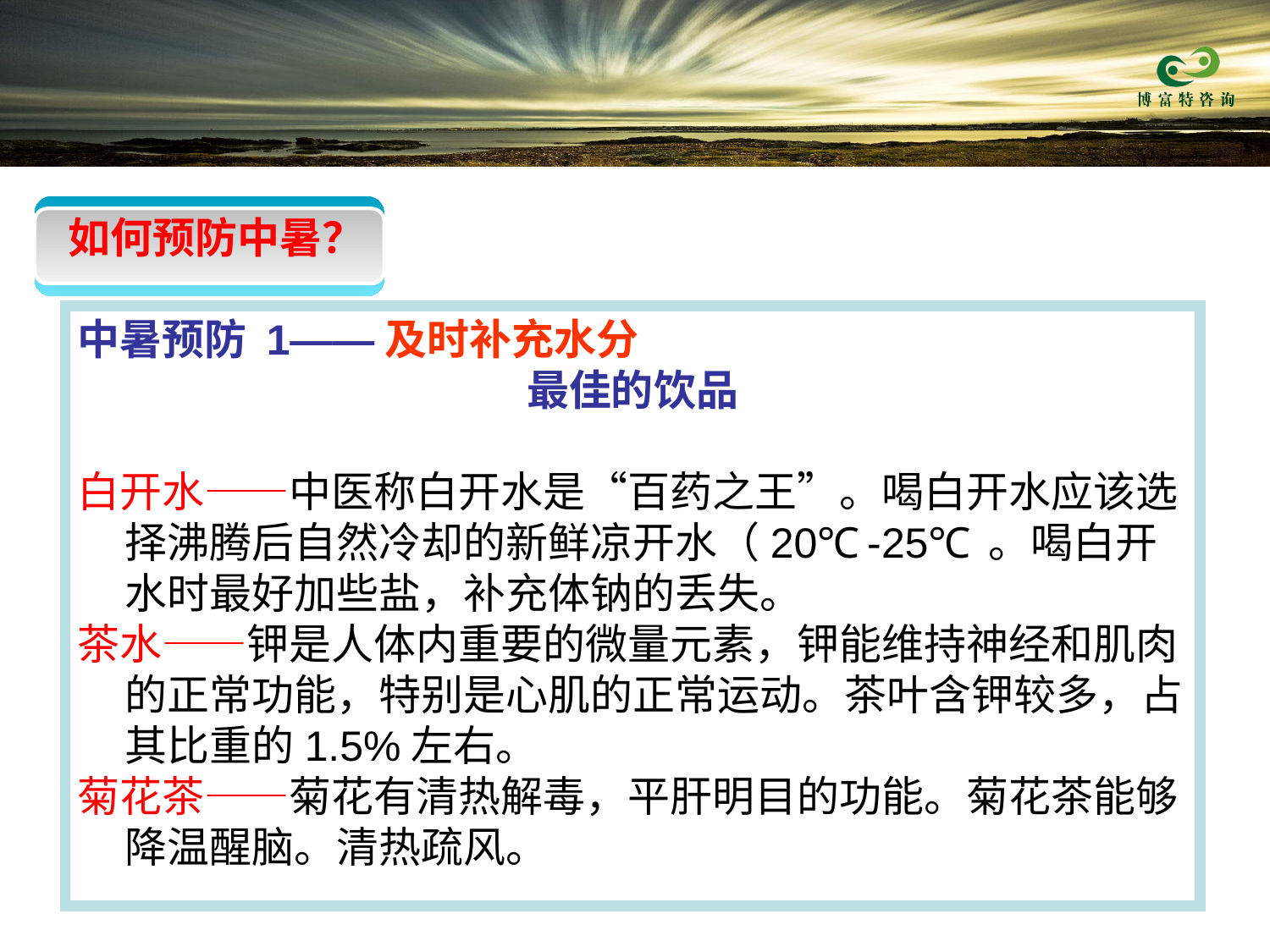

如何预防中暑？
中暑预防 1——及时补充水分
最佳的饮品

白开水——中医称白开水是“百药之王”。喝白开水应该选择沸腾后自然冷却的新鲜凉开水（20℃-25℃。喝白开水时最好加些盐，补充体钠的丢失。
茶水——钾是人体内重要的微量元素，钾能维持神经和肌肉的正常功能，特别是心肌的正常运动。茶叶含钾较多，占其比重的1.5%左右。
菊花茶——菊花有清热解毒，平肝明目的功能。菊花茶能够降温醒脑。清热疏风。